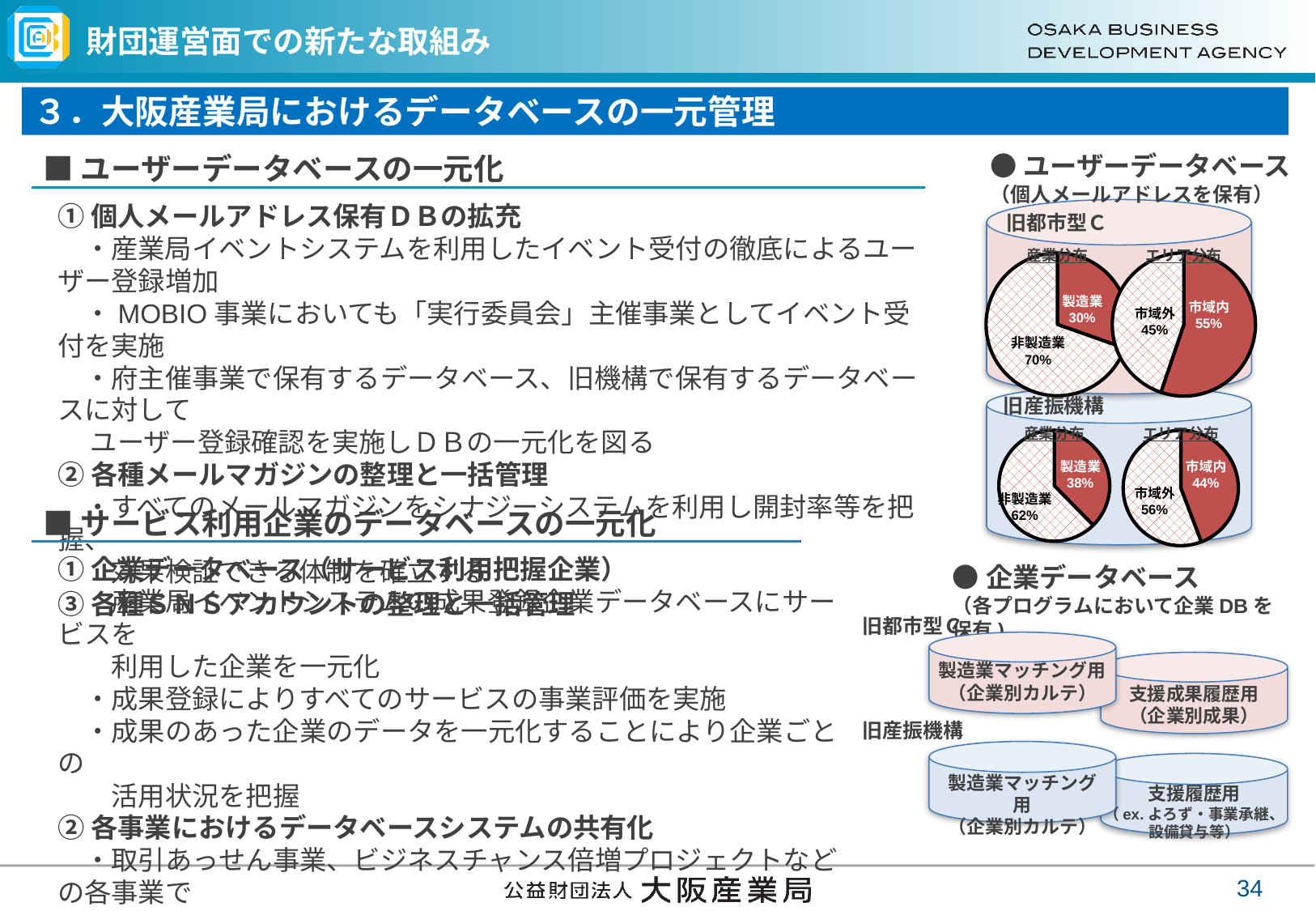

# 財団運営面での新たな取組み
３．大阪産業局におけるデータベースの一元管理
■ユーザーデータベースの一元化
●ユーザーデータベース
（個人メールアドレスを保有）
①個人メールアドレス保有ＤＢの拡充
　・産業局イベントシステムを利用したイベント受付の徹底によるユーザー登録増加
　・MOBIO事業においても「実行委員会」主催事業としてイベント受付を実施
　・府主催事業で保有するデータベース、旧機構で保有するデータベースに対して
　 ユーザー登録確認を実施しＤＢの一元化を図る
②各種メールマガジンの整理と一括管理
　・すべてのメールマガジンをシナジーシステムを利用し開封率等を把握、
　　効果検証できる体制を確立する
③各種ＳＮＳアカウントの整理と一括管理

旧都市型Ｃ

産業分布
エリア分布

### Chart

| Category |  |
|---|---|
| 市域内 | 55.2 |
| 市域外 | 44.8 |

### Chart

| Category |  |
|---|---|
| 製造業 | 30.4 |
| 非製造業 | 69.6 |
製造業
30%
市域内
55%
市域外
45%
非製造業
70%

旧産振機構

産業分布
エリア分布

### Chart

| Category |  |
|---|---|
| 製造業 | 269.0 |
| 非製造業 | 446.0 |

### Chart

| Category |  |
|---|---|
| 市域内 | 965.0 |
| 市域外 | 1218.0 |
製造業
38%
市域内
44%
市域外
56%
非製造業
62%
■サービス利用企業のデータベースの一元化
①企業データベース（サービス利用把握企業）
　　産業局イベントシステムの成果登録企業データベースにサービスを
　　利用した企業を一元化
　・成果登録によりすべてのサービスの事業評価を実施
　・成果のあった企業のデータを一元化することにより企業ごとの
　　活用状況を把握
②各事業におけるデータベースシステムの共有化
　・取引あっせん事業、ビジネスチャンス倍増プロジェクトなどの各事業で
　　活用できる企業履歴データベースを開発
●企業データベース
（各プログラムにおいて企業DBを保有)
旧都市型Ｃ

製造業マッチング用
（企業別カルテ）

支援成果履歴用
（企業別成果）
旧産振機構

製造業マッチング用
（企業別カルテ）

支援履歴用
（ex.よろず・事業承継、
設備貸与等）
34